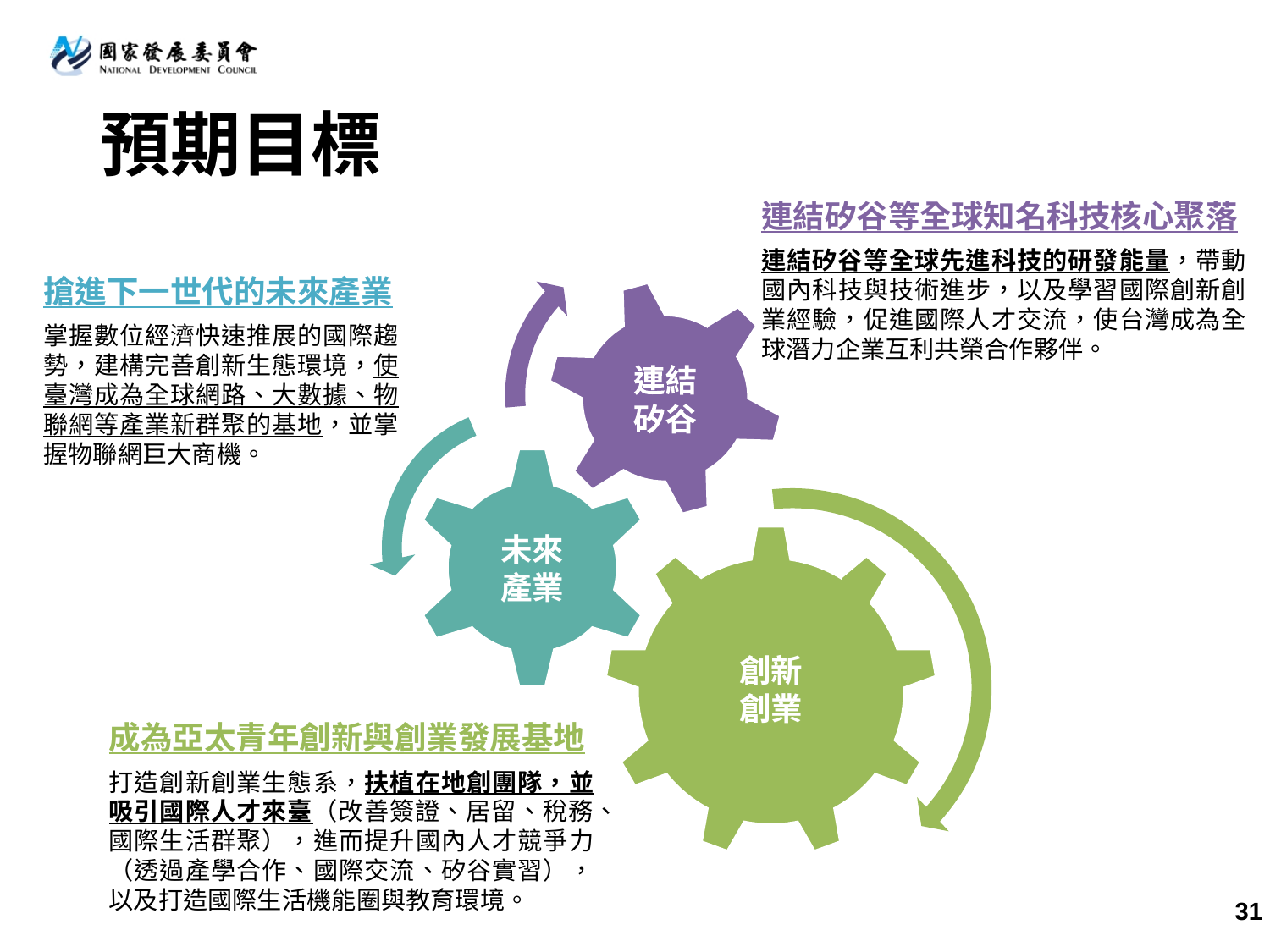

# 預期目標
連結矽谷等全球知名科技核心聚落
連結矽谷等全球先進科技的研發能量，帶動國內科技與技術進步，以及學習國際創新創業經驗，促進國際人才交流，使台灣成為全球潛力企業互利共榮合作夥伴。
創新
創業
未來
產業
連結
矽谷
搶進下一世代的未來產業
掌握數位經濟快速推展的國際趨勢，建構完善創新生態環境，使臺灣成為全球網路、大數據、物聯網等產業新群聚的基地，並掌握物聯網巨大商機。
成為亞太青年創新與創業發展基地
打造創新創業生態系，扶植在地創團隊，並吸引國際人才來臺（改善簽證、居留、稅務、國際生活群聚），進而提升國內人才競爭力（透過產學合作、國際交流、矽谷實習），以及打造國際生活機能圈與教育環境。
31